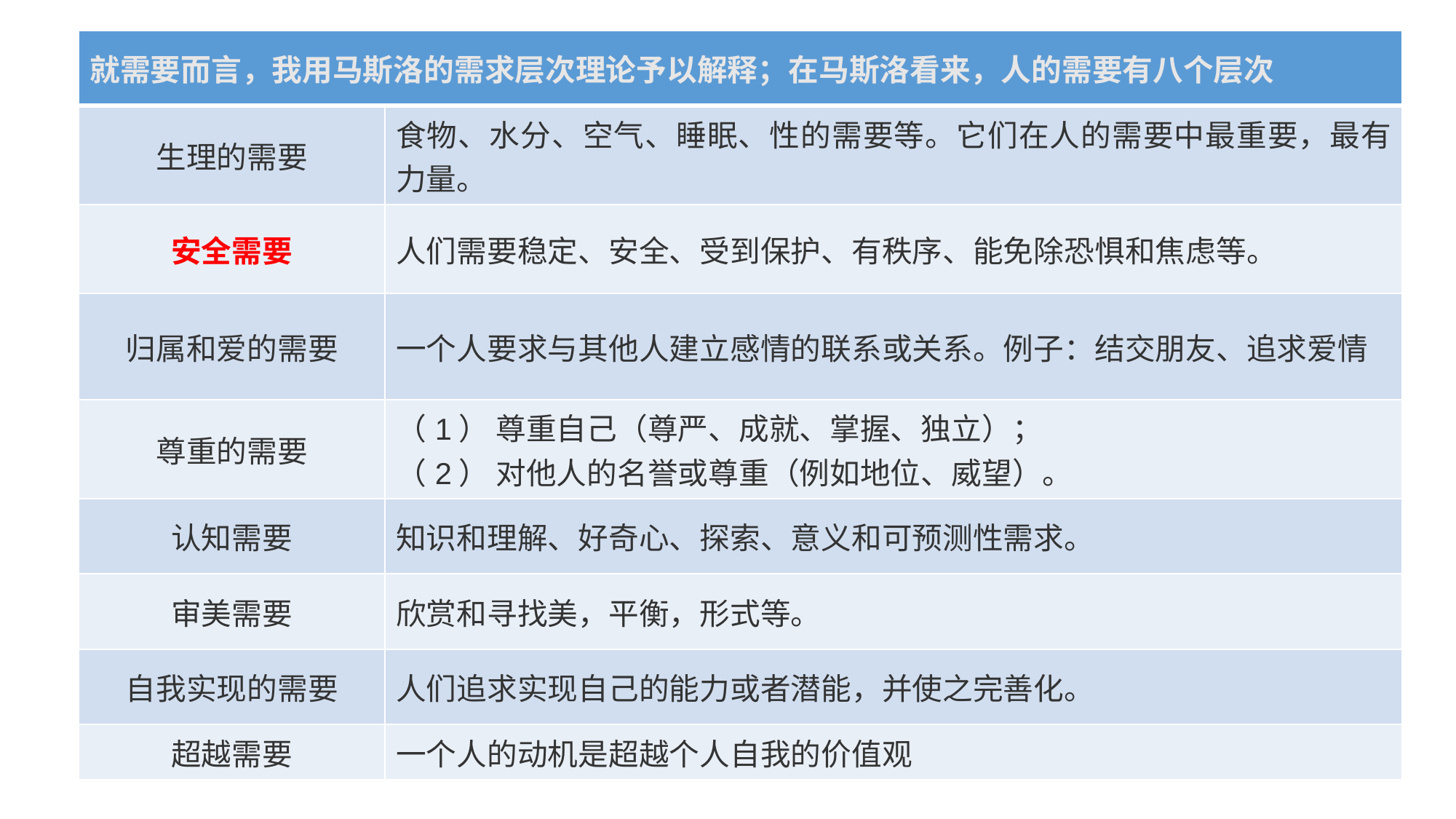

| 就需要而言，我用马斯洛的需求层次理论予以解释；在马斯洛看来，人的需要有八个层次 |  |
| --- | --- |
| 生理的需要 | 食物、水分、空气、睡眠、性的需要等。它们在人的需要中最重要，最有力量。 |
| 安全需要 | 人们需要稳定、安全、受到保护、有秩序、能免除恐惧和焦虑等。 |
| 归属和爱的需要 | 一个人要求与其他人建立感情的联系或关系。例子：结交朋友、追求爱情 |
| 尊重的需要 | （1） 尊重自己（尊严、成就、掌握、独立）； （2） 对他人的名誉或尊重（例如地位、威望）。 |
| 认知需要 | 知识和理解、好奇心、探索、意义和可预测性需求。 |
| 审美需要 | 欣赏和寻找美，平衡，形式等。 |
| 自我实现的需要 | 人们追求实现自己的能力或者潜能，并使之完善化。 |
| 超越需要 | 一个人的动机是超越个人自我的价值观 |
#